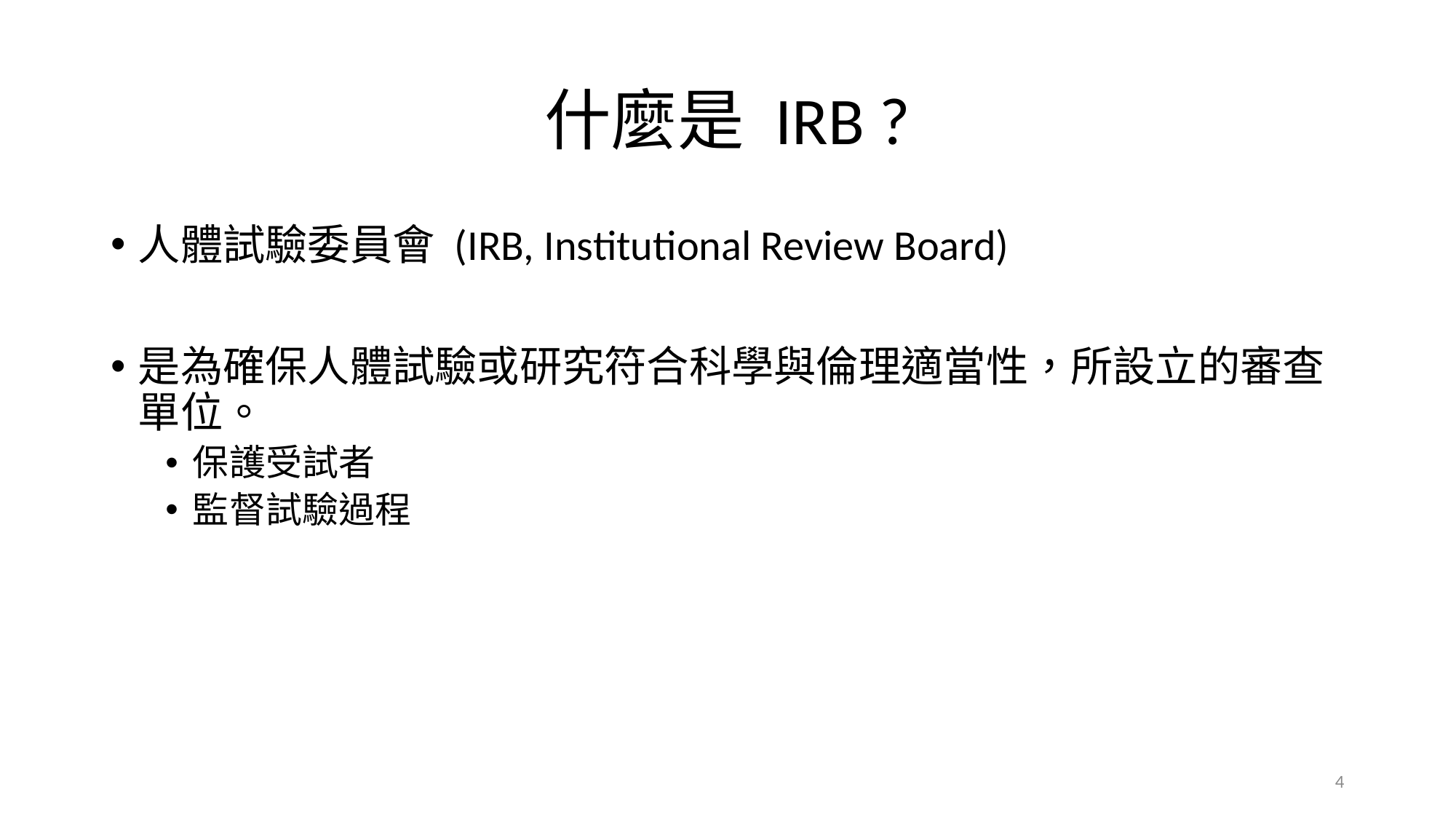

# 什麼是 IRB ?
人體試驗委員會 (IRB, Institutional Review Board)

是為確保人體試驗或研究符合科學與倫理適當性，所設立的審查單位。
保護受試者
監督試驗過程
4